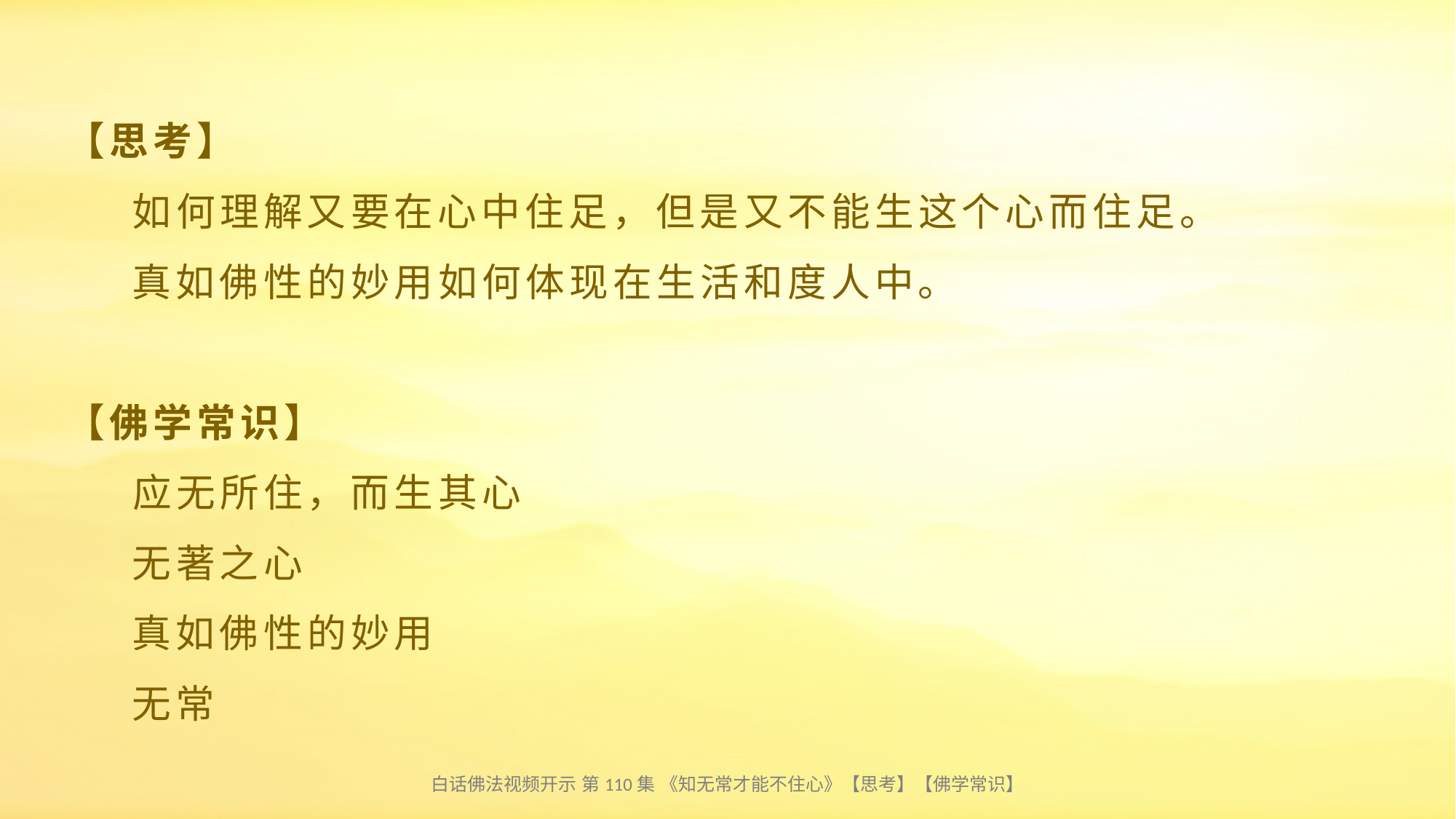

# 【思考】 如何理解又要在心中住足，但是又不能生这个心而住足。 真如佛性的妙用如何体现在生活和度人中。 【佛学常识】 应无所住，而生其心 无著之心 真如佛性的妙用 无常
白话佛法视频开示 第110集 《知无常才能不住心》【思考】【佛学常识】